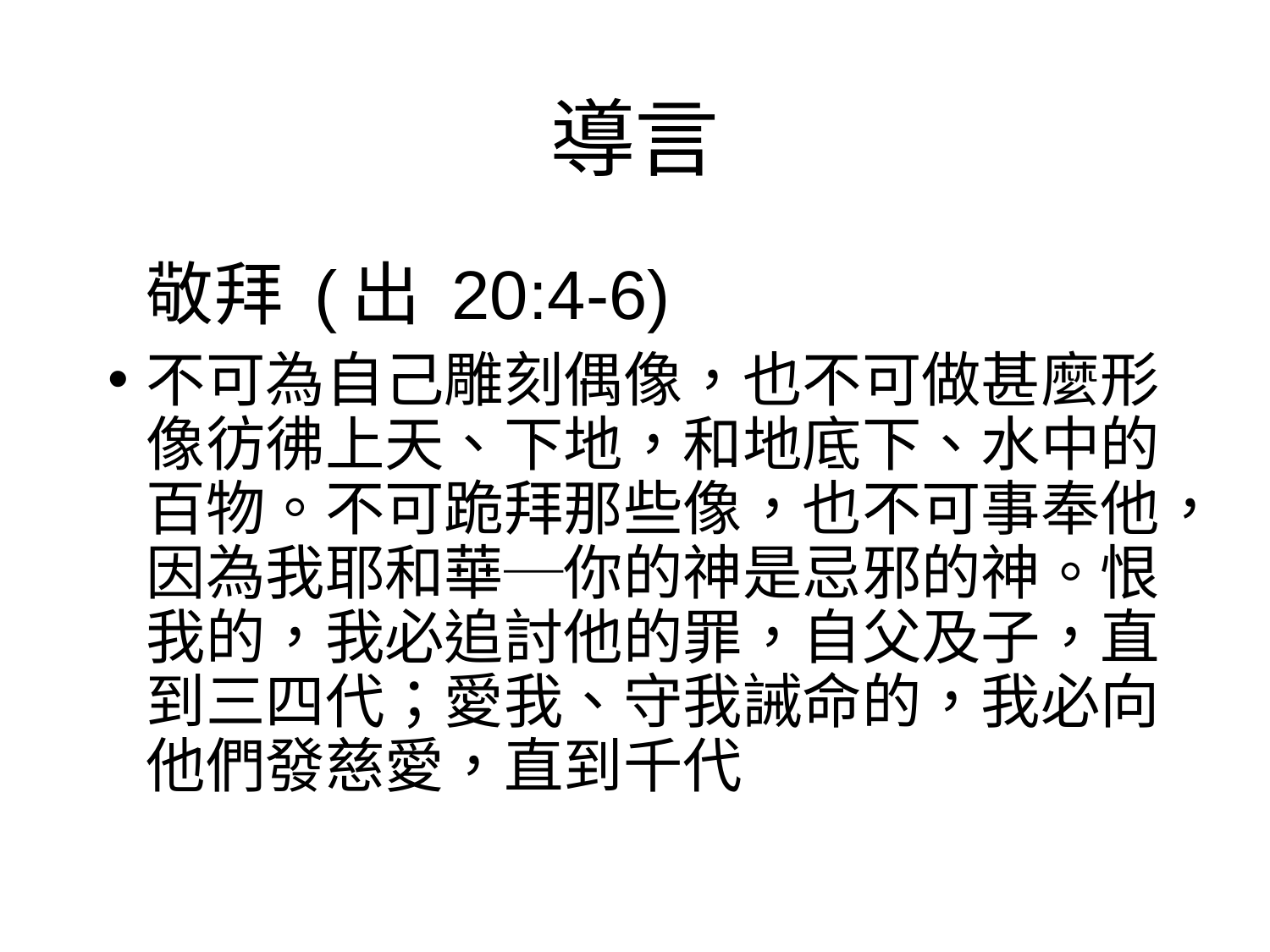

# 導言
  敬拜 (出 20:4-6)
不可為自己雕刻偶像，也不可做甚麼形像彷彿上天、下地，和地底下、水中的百物。不可跪拜那些像，也不可事奉他，因為我耶和華─你的神是忌邪的神。恨我的，我必追討他的罪，自父及子，直到三四代；愛我、守我誡命的，我必向他們發慈愛，直到千代